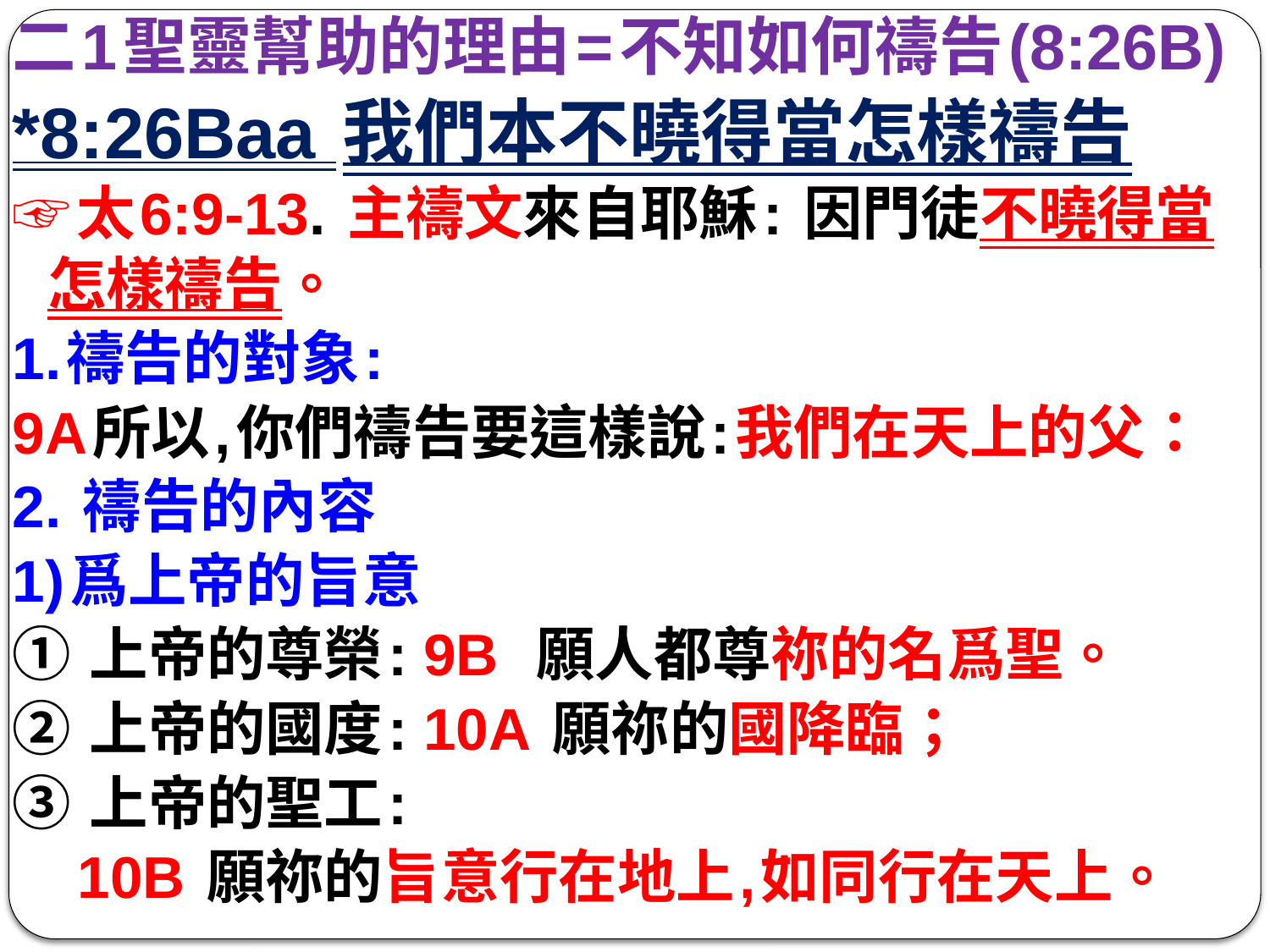

二1聖靈幫助的理由=不知如何禱告(8:26B)
*8:26Baa 我們本不曉得當怎樣禱告
☞太6:9-13. 主禱文來自耶穌: 因門徒不曉得當怎樣禱告。
1.禱告的對象:
9A所以,你們禱告要這樣說:我們在天上的父：
2. 禱告的內容
1)爲上帝的旨意
① 上帝的尊榮: 9B  願人都尊祢的名爲聖。
② 上帝的國度: 10A 願祢的國降臨；
③ 上帝的聖工:
    10B 願祢的旨意行在地上,如同行在天上。